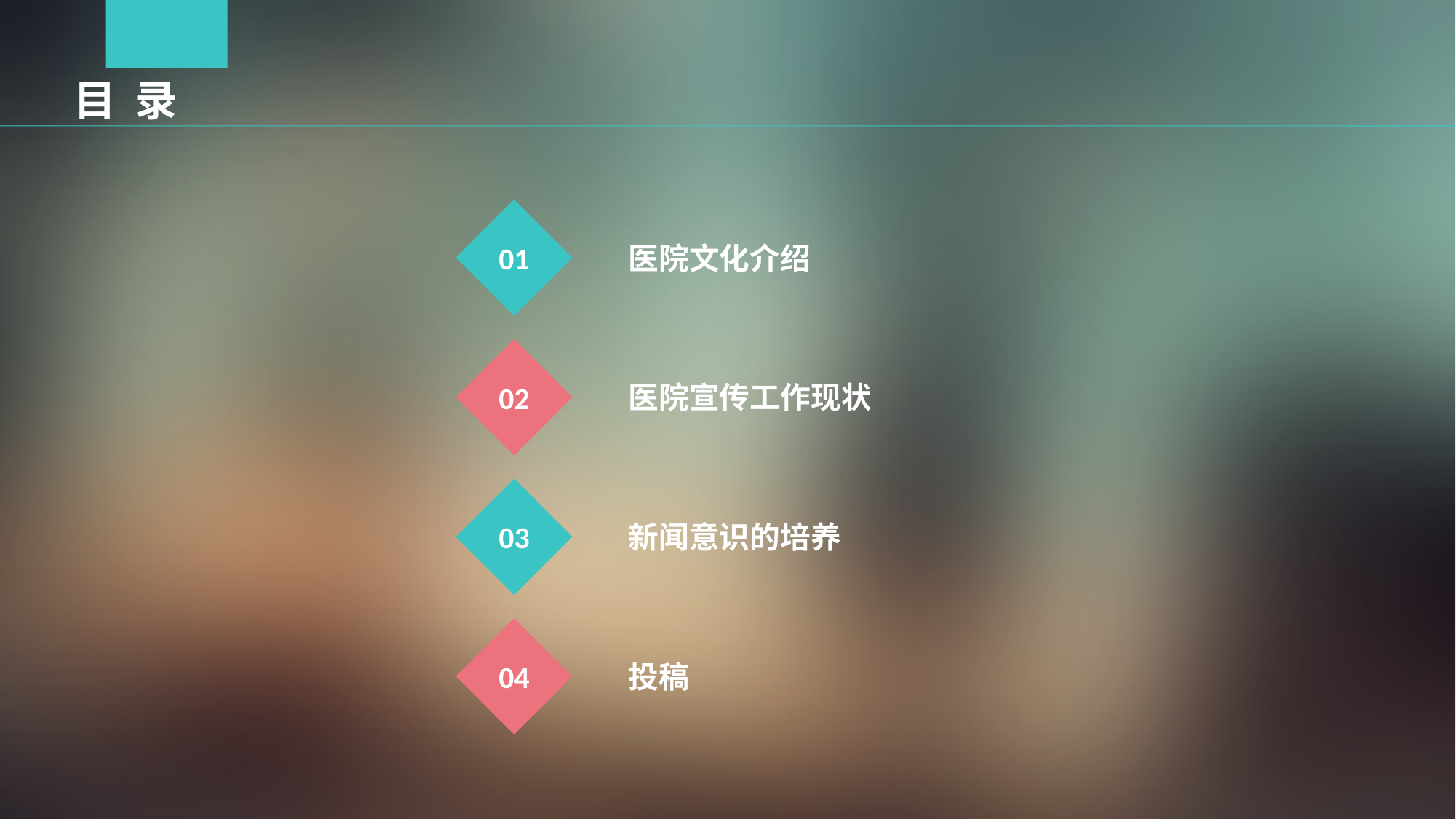

目  录

01
医院文化介绍
02
医院宣传工作现状
03
新闻意识的培养
04
投稿